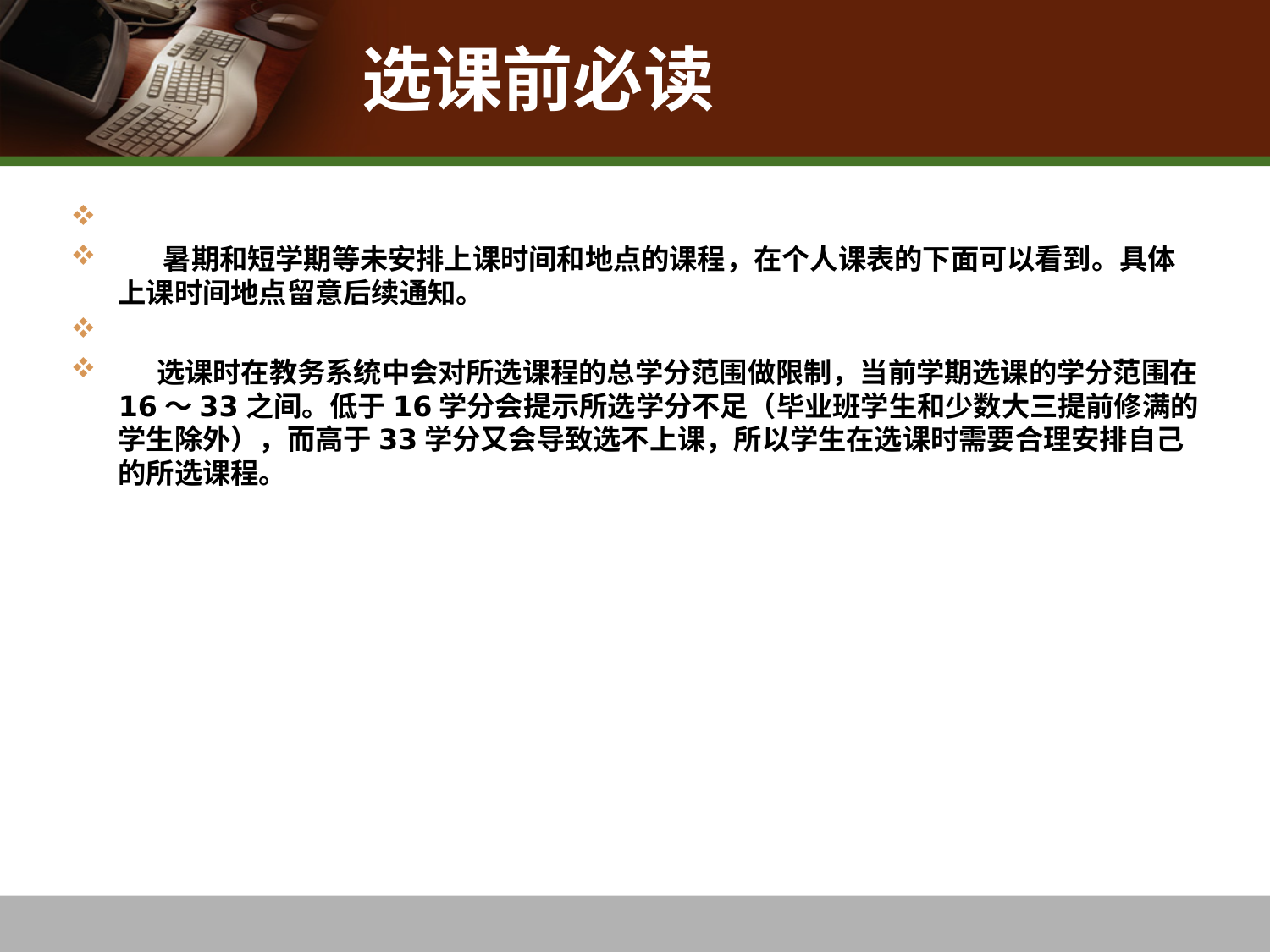

# 选课前必读

      暑期和短学期等未安排上课时间和地点的课程，在个人课表的下面可以看到。具体上课时间地点留意后续通知。

     选课时在教务系统中会对所选课程的总学分范围做限制，当前学期选课的学分范围在16～33之间。低于16学分会提示所选学分不足（毕业班学生和少数大三提前修满的学生除外），而高于33学分又会导致选不上课，所以学生在选课时需要合理安排自己的所选课程。